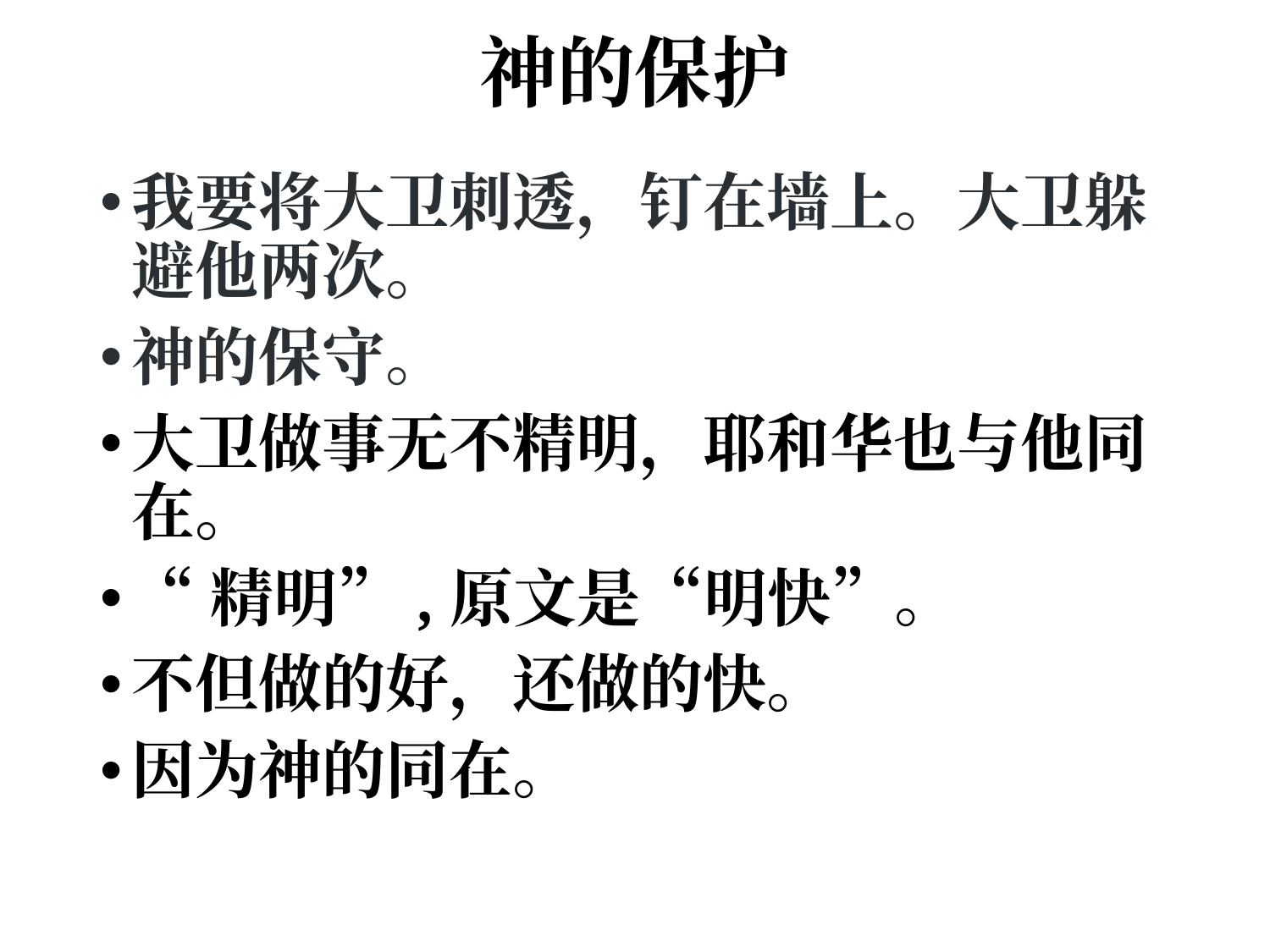

# 神的保护
我要将大卫刺透，钉在墙上。大卫躲避他两次。
神的保守。
大卫做事无不精明，耶和华也与他同在。
“精明”,原文是“明快”。
不但做的好，还做的快。
因为神的同在。